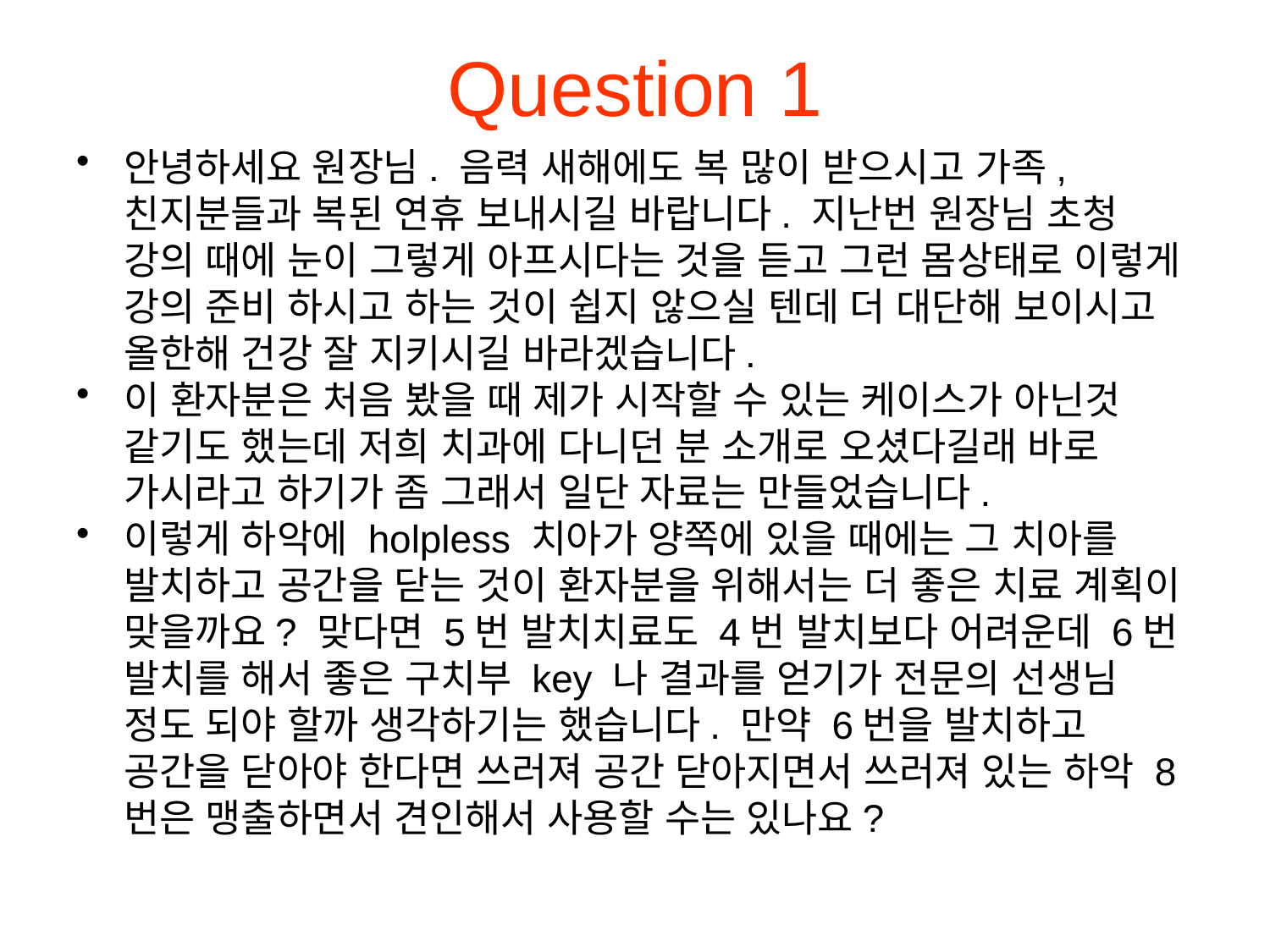

# Question 1
안녕하세요 원장님. 음력 새해에도 복 많이 받으시고 가족, 친지분들과 복된 연휴 보내시길 바랍니다. 지난번 원장님 초청 강의 때에 눈이 그렇게 아프시다는 것을 듣고 그런 몸상태로 이렇게 강의 준비 하시고 하는 것이 쉽지 않으실 텐데 더 대단해 보이시고 올한해 건강 잘 지키시길 바라겠습니다.
이 환자분은 처음 봤을 때 제가 시작할 수 있는 케이스가 아닌것 같기도 했는데 저희 치과에 다니던 분 소개로 오셨다길래 바로 가시라고 하기가 좀 그래서 일단 자료는 만들었습니다.
이렇게 하악에 holpless 치아가 양쪽에 있을 때에는 그 치아를 발치하고 공간을 닫는 것이 환자분을 위해서는 더 좋은 치료 계획이 맞을까요? 맞다면 5번 발치치료도 4번 발치보다 어려운데 6번 발치를 해서 좋은 구치부 key 나 결과를 얻기가 전문의 선생님 정도 되야 할까 생각하기는 했습니다. 만약 6번을 발치하고 공간을 닫아야 한다면 쓰러져 공간 닫아지면서 쓰러져 있는 하악 8번은 맹출하면서 견인해서 사용할 수는 있나요?